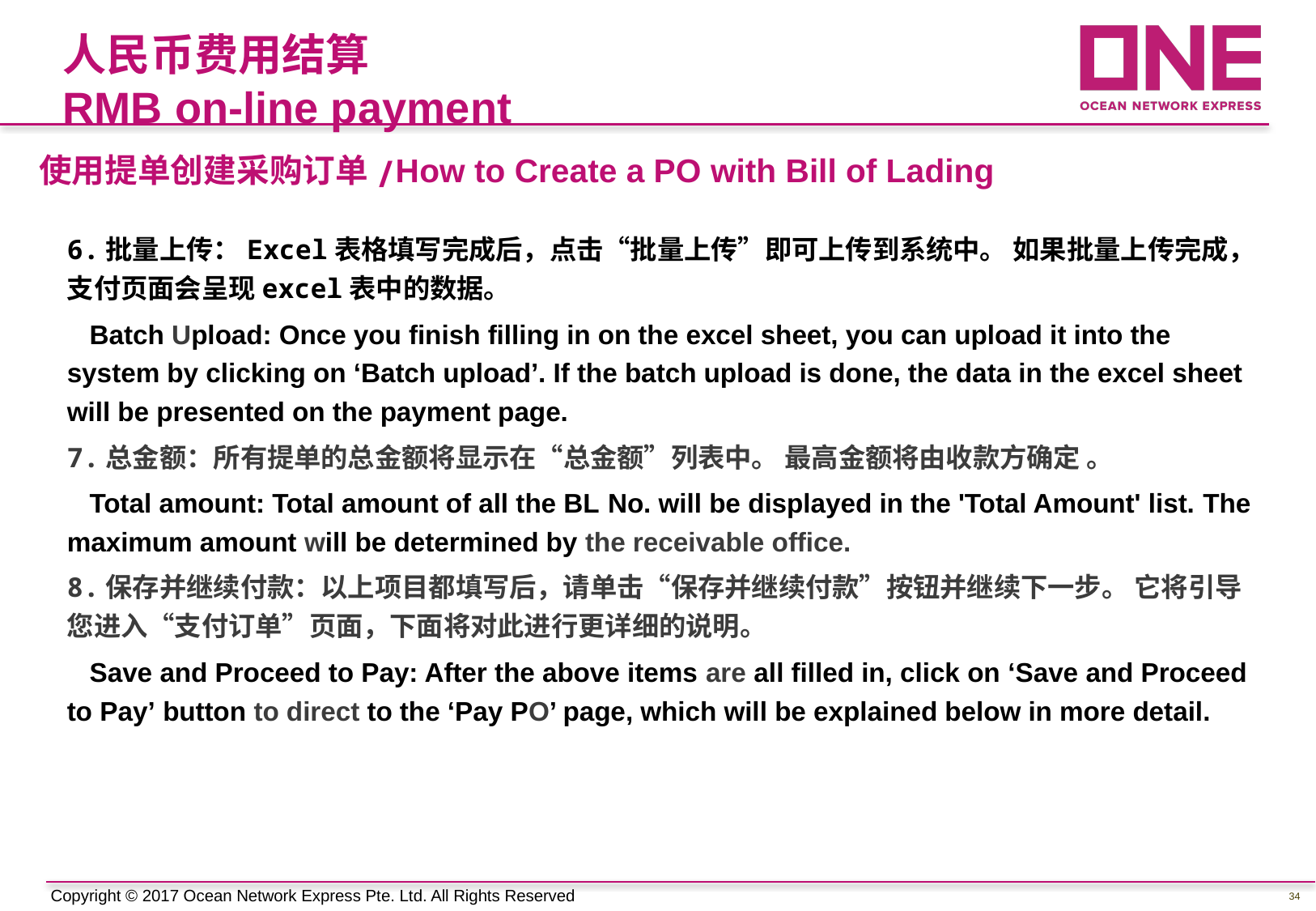

人民币费用结算
RMB on-line payment
使用提单创建采购订单/How to Create a PO with Bill of Lading

6.批量上传：Excel表格填写完成后，点击“批量上传”即可上传到系统中。 如果批量上传完成，支付页面会呈现excel表中的数据。
   Batch Upload: Once you finish filling in on the excel sheet, you can upload it into the system by clicking on ‘Batch upload’. If the batch upload is done, the data in the excel sheet will be presented on the payment page.
7.总金额：所有提单的总金额将显示在“总金额”列表中。 最高金额将由收款方确定 。
   Total amount: Total amount of all the BL No. will be displayed in the 'Total Amount' list. The maximum amount will be determined by the receivable office.
8.保存并继续付款：以上项目都填写后，请单击“保存并继续付款”按钮并继续下一步。 它将引导您进入“支付订单”页面，下面将对此进行更详细的说明。
   Save and Proceed to Pay: After the above items are all filled in, click on ‘Save and Proceed to Pay’ button to direct to the ‘Pay PO’ page, which will be explained below in more detail.
34